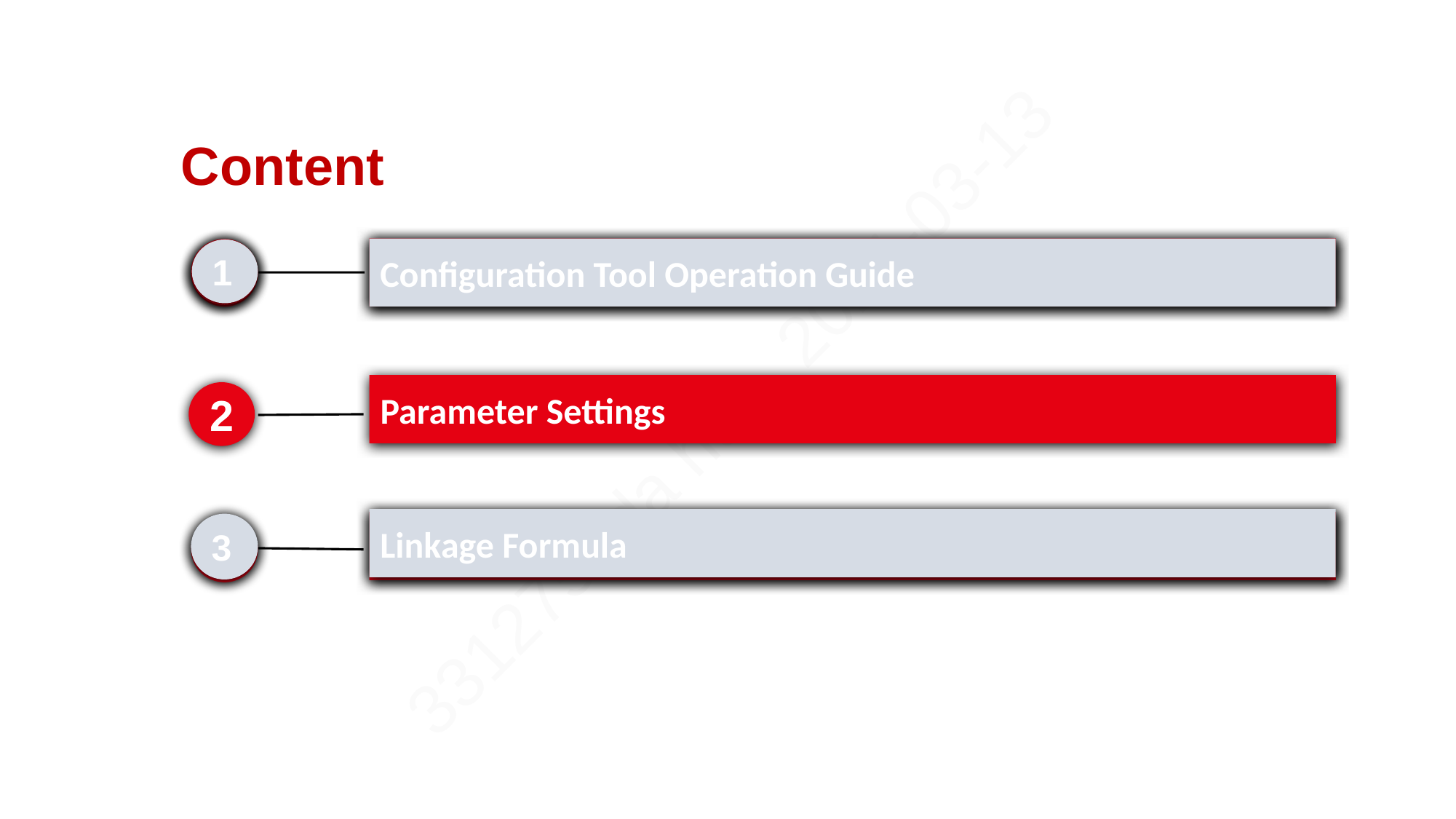

Content
1、controconfig操作步骤
1

Parameter Settings
2
3、联动公式
3
Configuration Tool Operation Guide
1
1
Linkage Formula
3